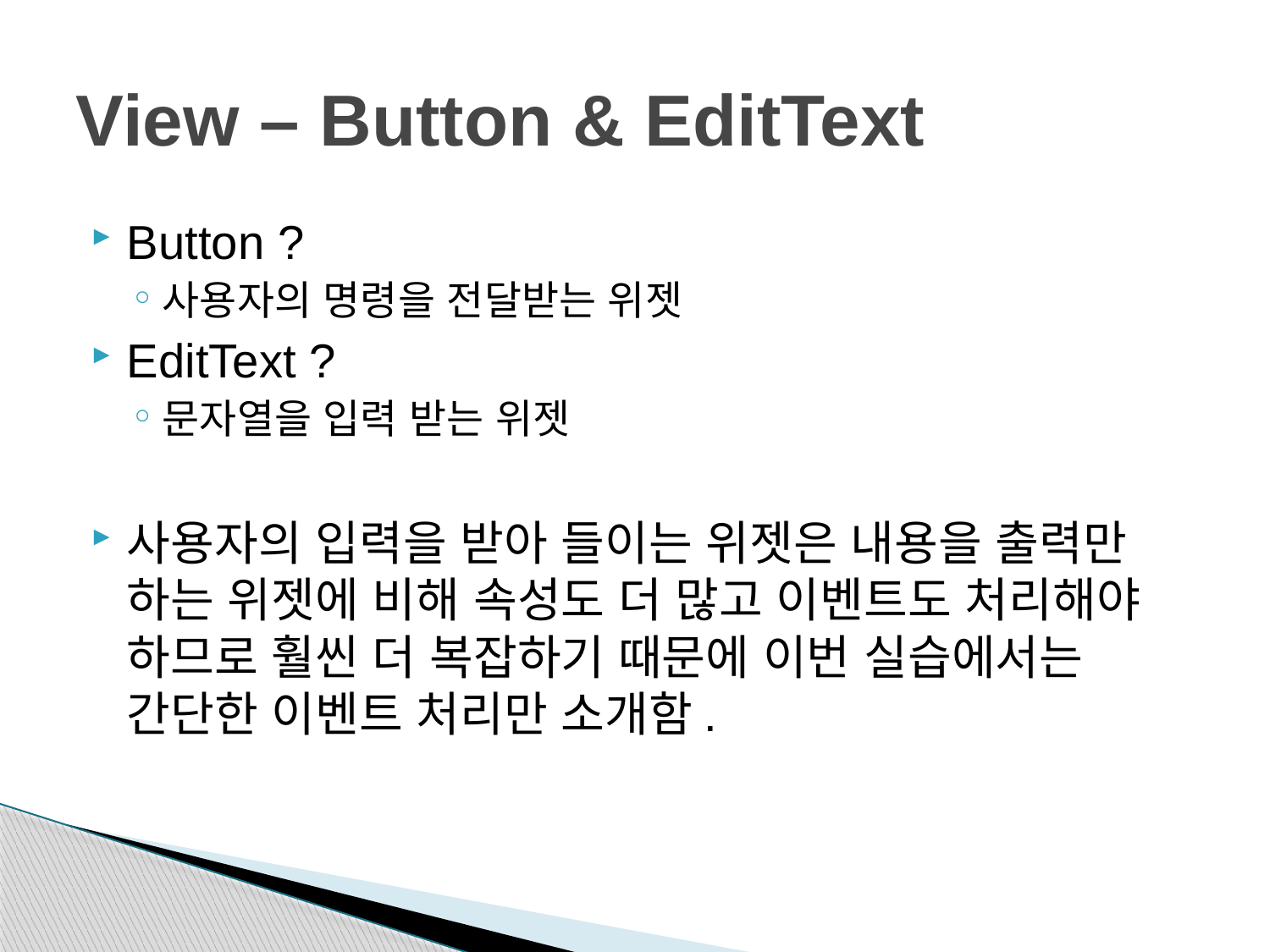

# View – Button & EditText
Button ?
사용자의 명령을 전달받는 위젯
EditText ?
문자열을 입력 받는 위젯

사용자의 입력을 받아 들이는 위젯은 내용을 출력만 하는 위젯에 비해 속성도 더 많고 이벤트도 처리해야 하므로 훨씬 더 복잡하기 때문에 이번 실습에서는 간단한 이벤트 처리만 소개함.